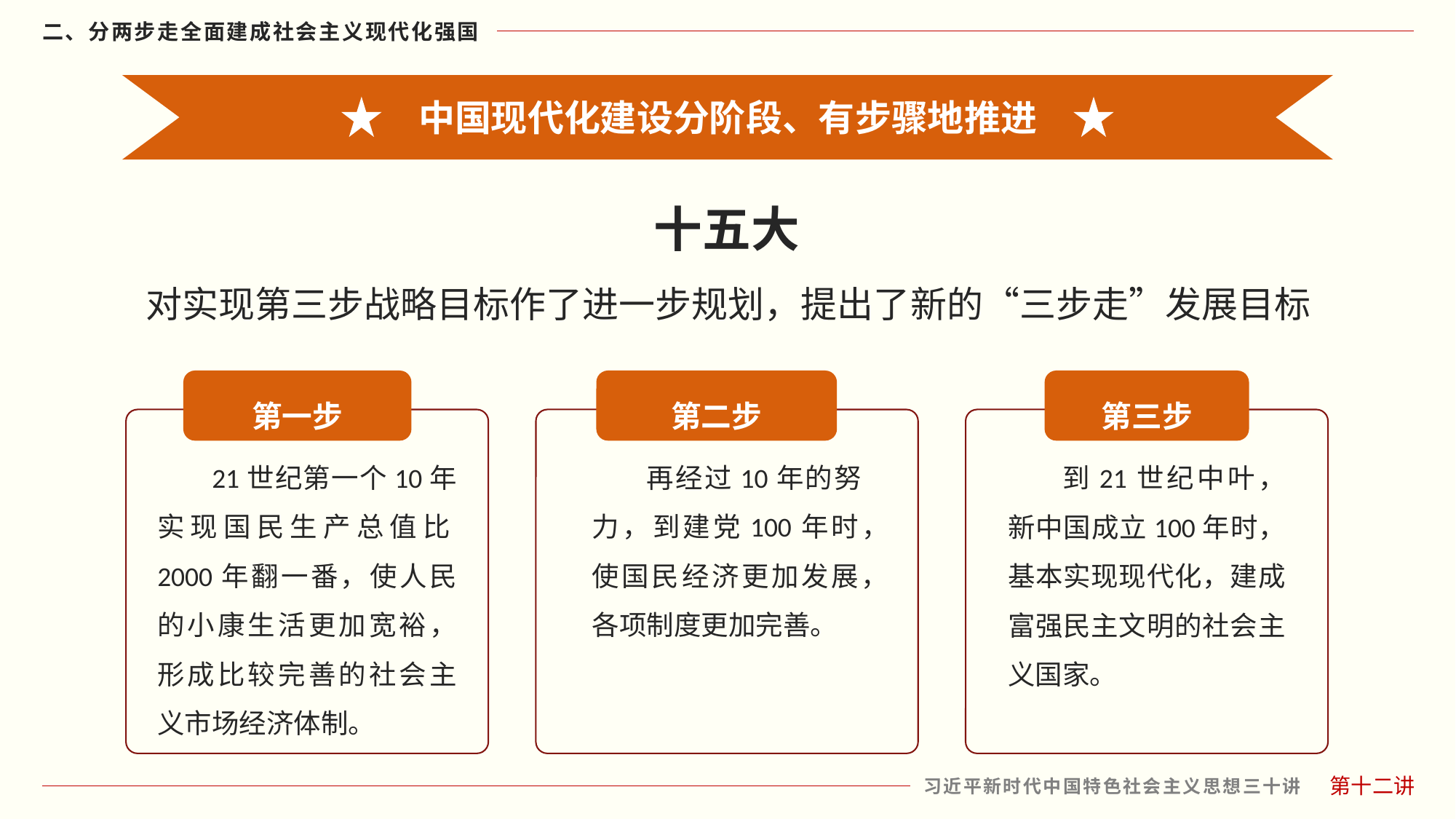

中国现代化建设分阶段、有步骤地推进

十五大
对实现第三步战略目标作了进一步规划，提出了新的“三步走”发展目标

第一步

21世纪第一个10年实现国民生产总值比2000年翻一番，使人民的小康生活更加宽裕，形成比较完善的社会主义市场经济体制。

第二步

再经过10年的努力，到建党100年时，使国民经济更加发展，各项制度更加完善。

第三步

到21世纪中叶，新中国成立100年时，基本实现现代化，建成富强民主文明的社会主义国家。